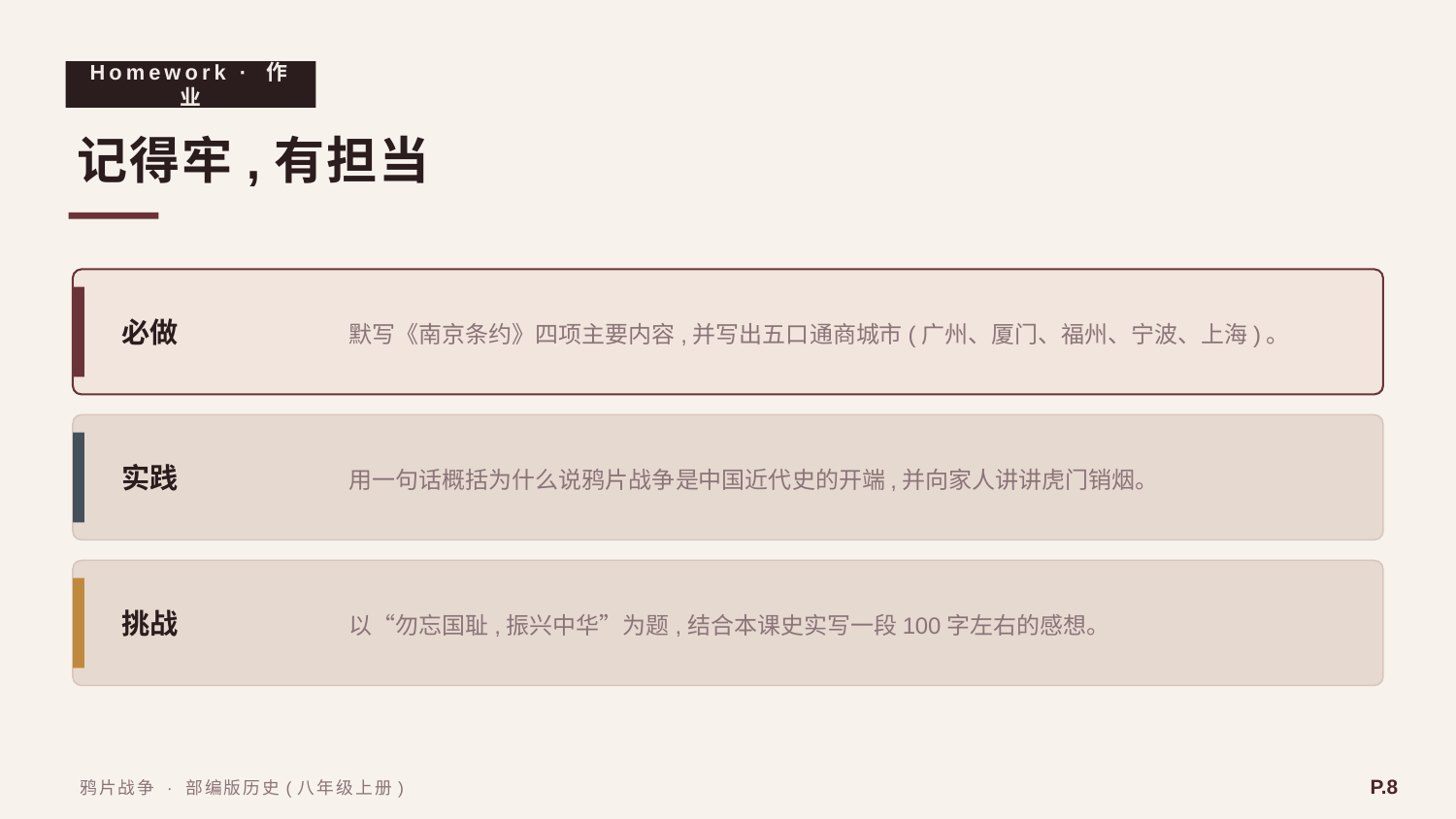

Homework · 作业

记得牢,有担当

默写《南京条约》四项主要内容,并写出五口通商城市(广州、厦门、福州、宁波、上海)。
必做

用一句话概括为什么说鸦片战争是中国近代史的开端,并向家人讲讲虎门销烟。
实践

以“勿忘国耻,振兴中华”为题,结合本课史实写一段100字左右的感想。
挑战

P.8
鸦片战争 · 部编版历史(八年级上册)